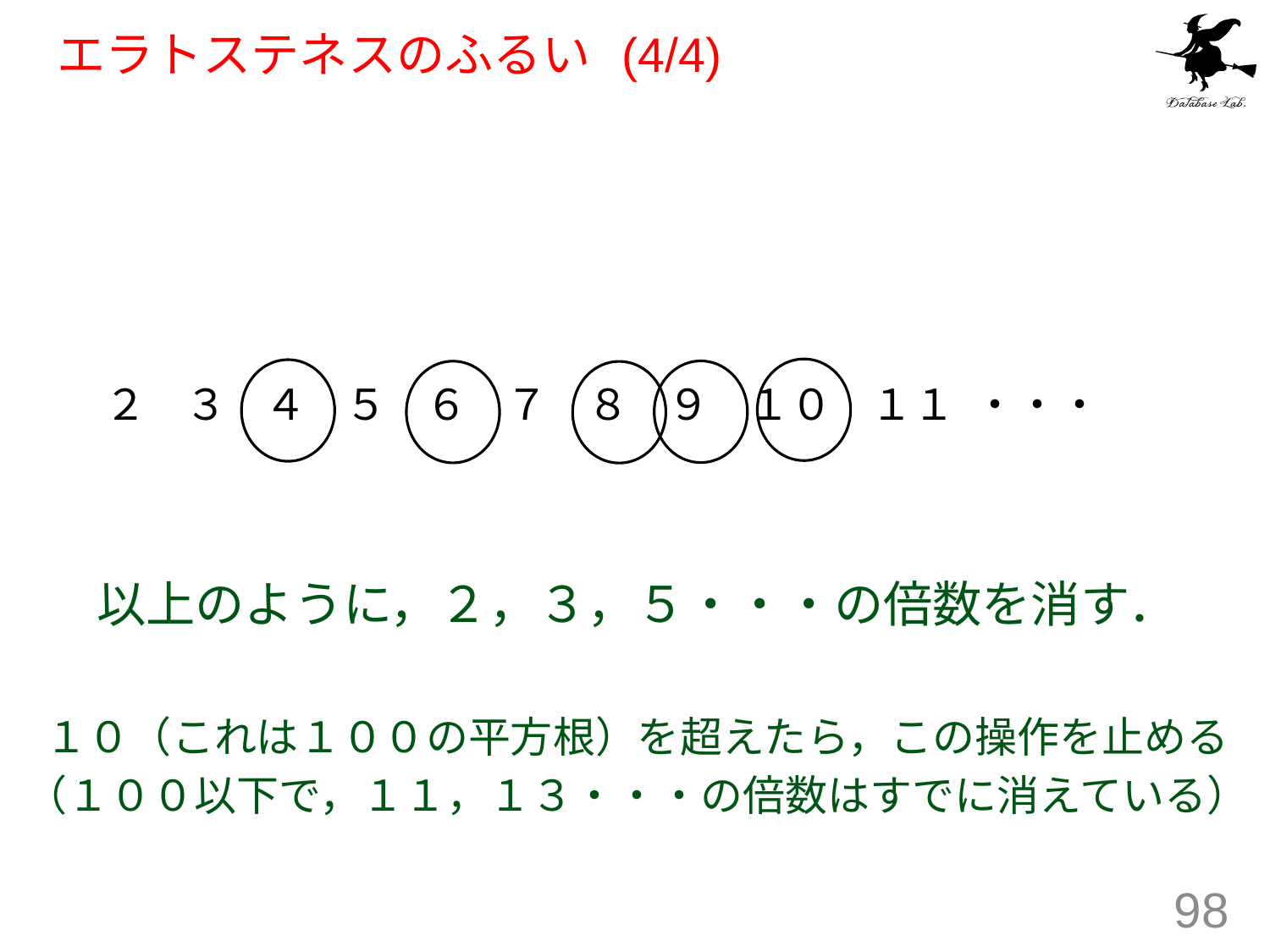

# エラトステネスのふるい  (4/4)

２    ３    ４    ５    ６    ７    ８    ９    １０    １１  ・・・
以上のように，２，３，５・・・の倍数を消す．

１０（これは１００の平方根）を超えたら，この操作を止める
（１００以下で，１１，１３・・・の倍数はすでに消えている）

98